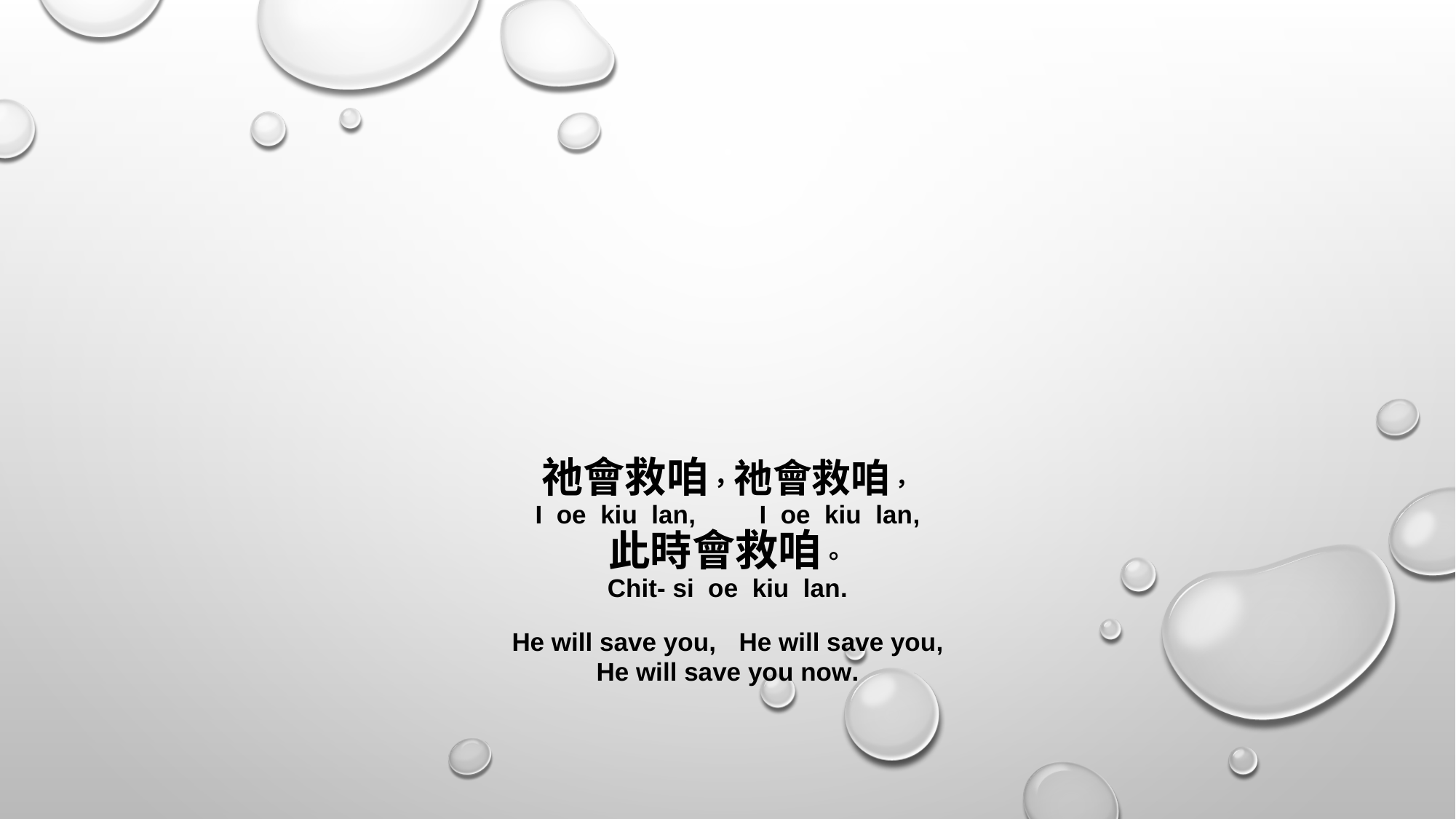

# 祂會救咱，祂會救咱， I  oe  kiu  lan,         I  oe  kiu  lan, 此時會救咱。 Chit- si  oe  kiu  lan. He will save you, He will save you, He will save you now.